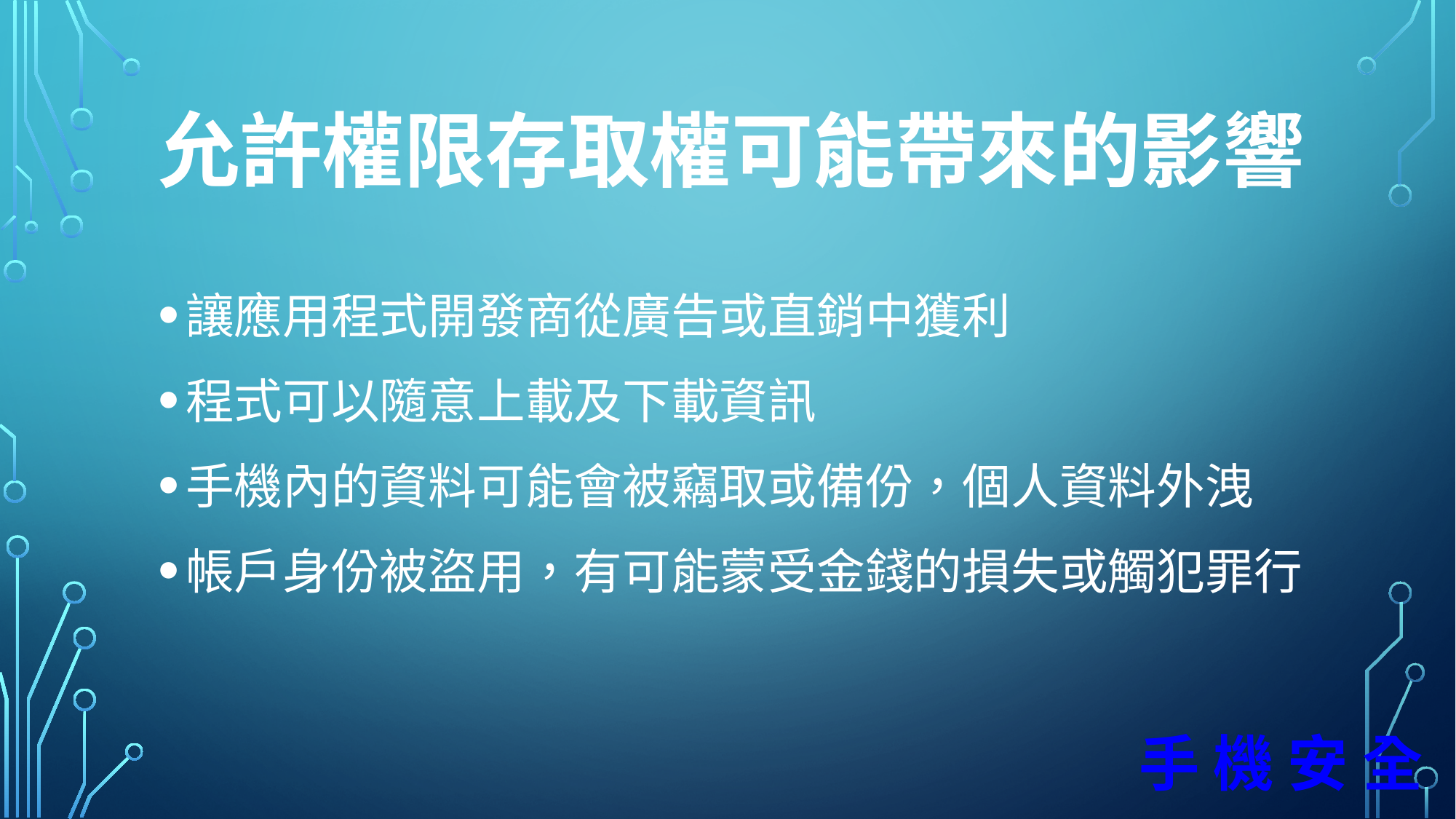

允許權限存取權可能帶來的影響
讓應用程式開發商從廣告或直銷中獲利
程式可以隨意上載及下載資訊
手機內的資料可能會被竊取或備份，個人資料外洩
帳戶身份被盜用，有可能蒙受金錢的損失或觸犯罪行

手 機 安 全